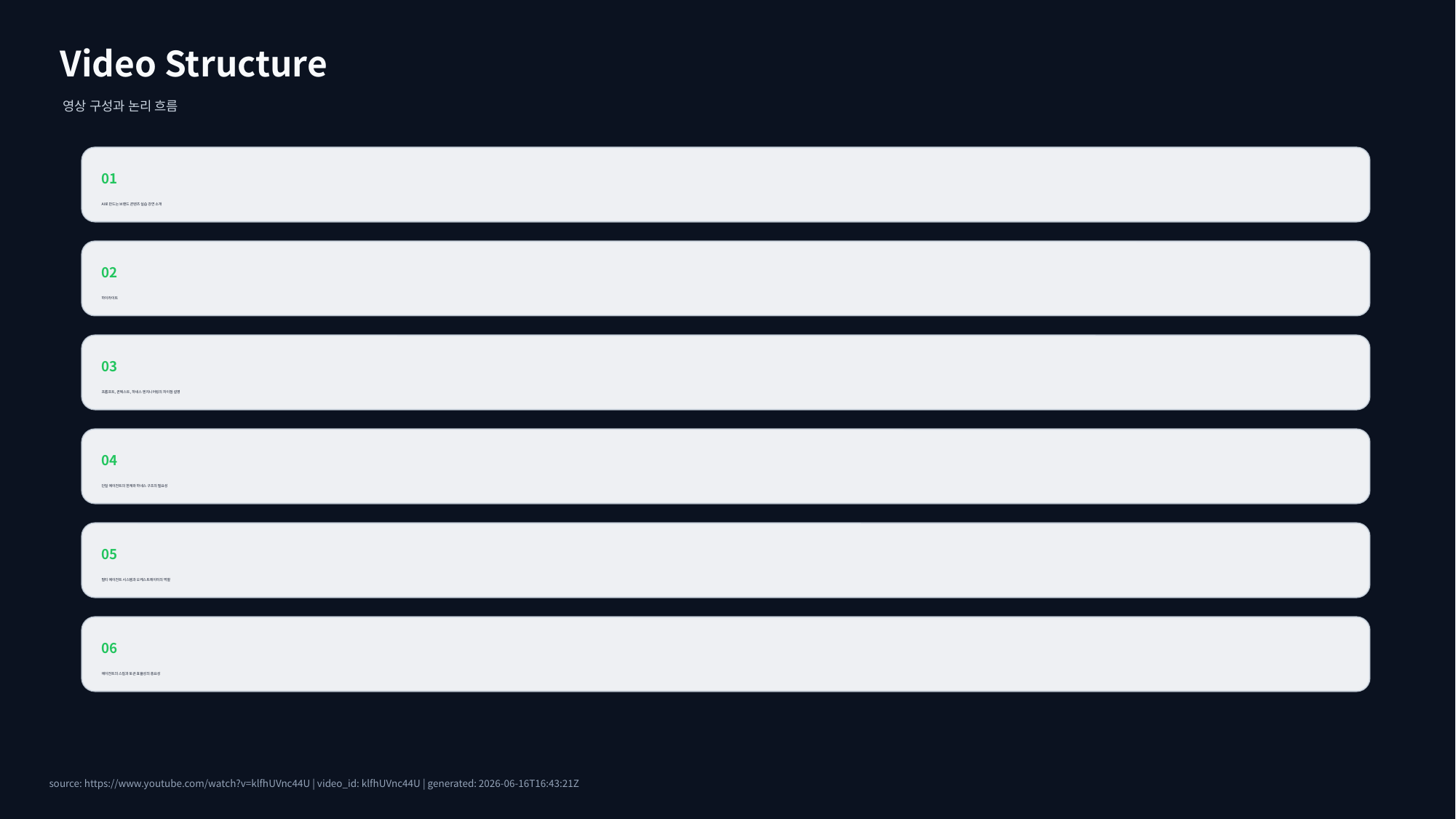

Video Structure
영상 구성과 논리 흐름

01
AI로 만드는 브랜드 콘텐츠 실습 강연 소개

02
하이라이트

03
프롬프트, 콘텍스트, 하네스 엔지니어링의 차이점 설명

04
단일 에이전트의 한계와 하네스 구조의 필요성

05
멀티 에이전트 시스템과 오케스트레이터의 역할

06
에이전트의 스킬과 토큰 효율성의 중요성
source: https://www.youtube.com/watch?v=klfhUVnc44U | video_id: klfhUVnc44U | generated: 2026-06-16T16:43:21Z